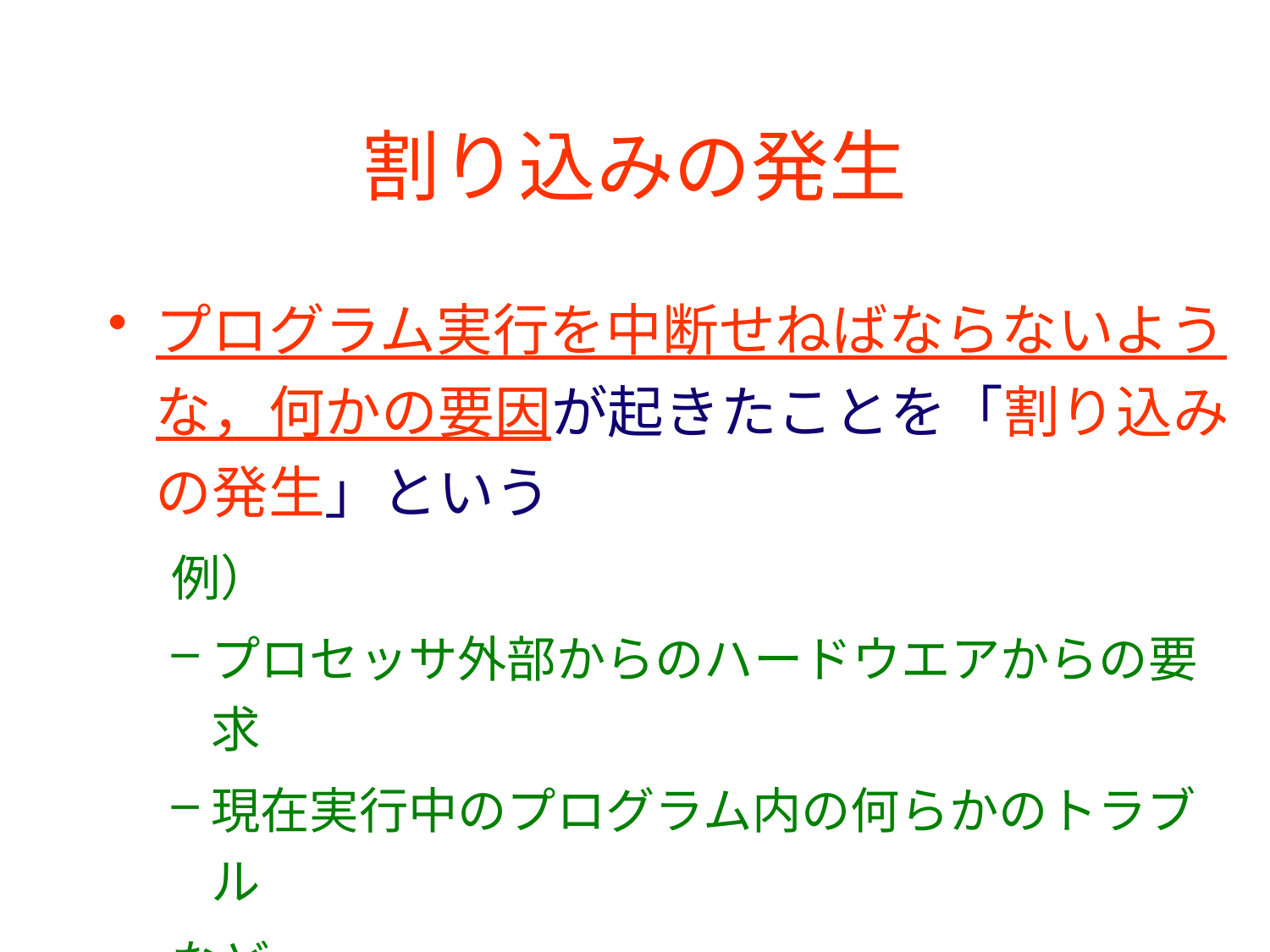

# 割り込みの発生
プログラム実行を中断せねばならないような，何かの要因が起きたことを「割り込みの発生」という
例）
プロセッサ外部からのハードウエアからの要求
現在実行中のプログラム内の何らかのトラブル
など